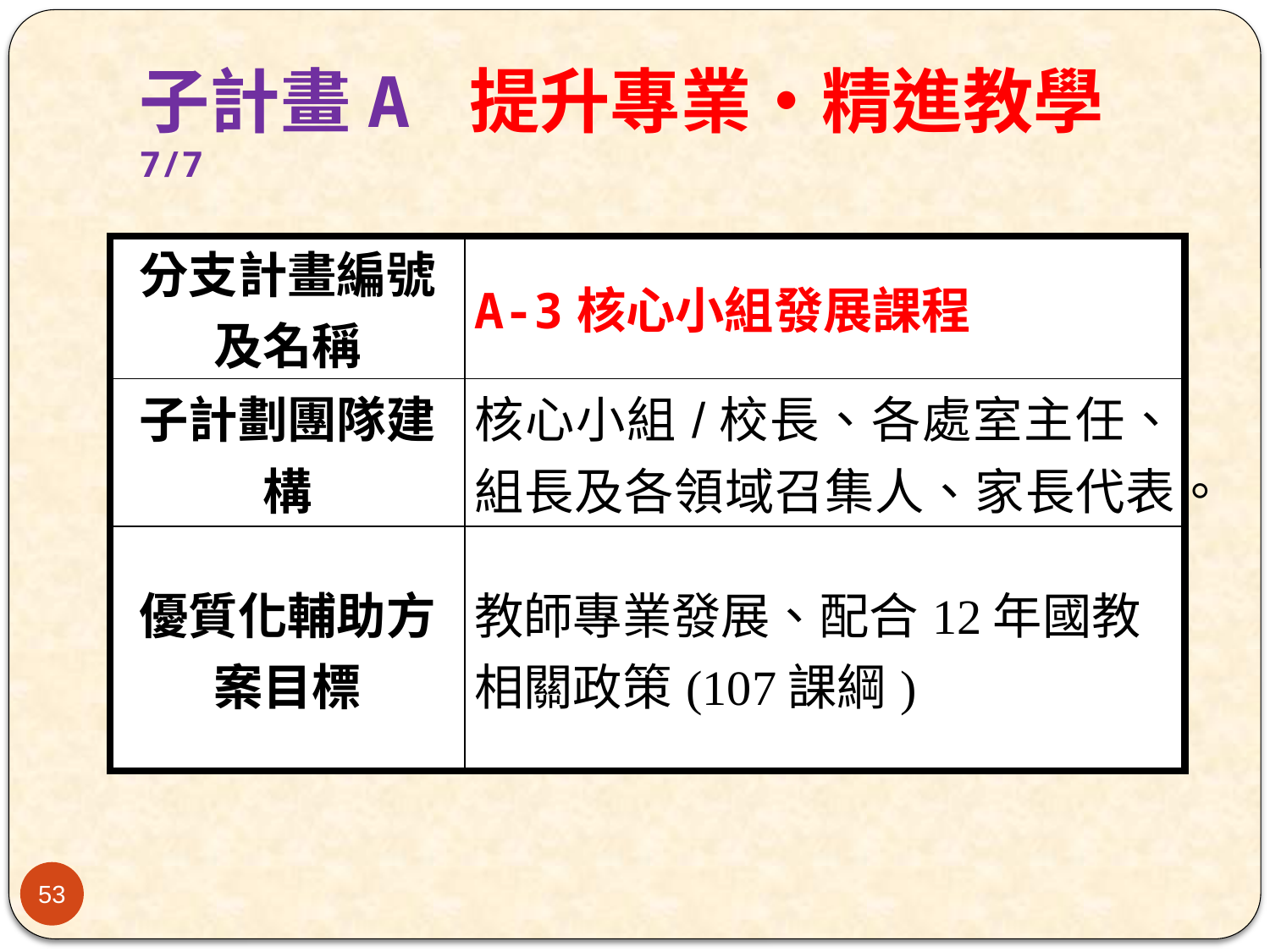

# 子計畫A 提升專業‧精進教學 7/7
| 分支計畫編號及名稱 | A-3核心小組發展課程 |
| --- | --- |
| 子計劃團隊建構 | 核心小組/校長、各處室主任、組長及各領域召集人、家長代表。 |
| 優質化輔助方案目標 | 教師專業發展、配合12年國教相關政策(107課綱) |
53